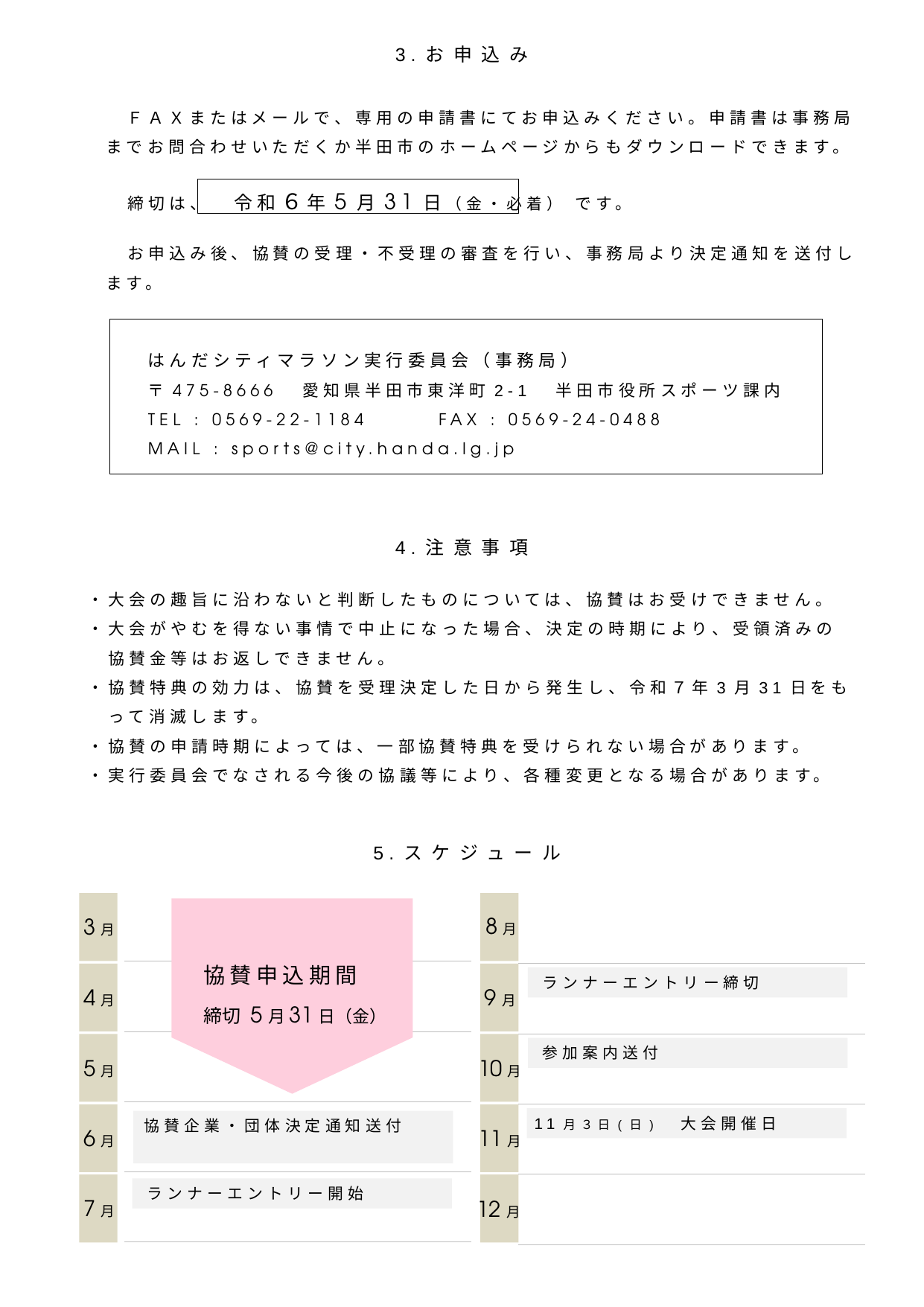

3 . お申込み
　ＦＡＸまたはメールで、専用の申請書にてお申込みください。申請書は事務局
までお問合わせいただくか半田市のホームページからもダウンロードできます。
　締切は、　令和６年5月31日（金・必着） です。
　お申込み後、協賛の受理・不受理の審査を行い、事務局より決定通知を送付し
ます。

はんだシティマラソン実行委員会（事務局）
〒475-8666　愛知県半田市東洋町2-1　半田市役所スポーツ課内
TEL : 0569-22-1184　　　FAX : 0569-24-0488
MAIL : sports@city.handa.lg.jp
4 . 注意事項
・大会の趣旨に沿わないと判断したものについては、協賛はお受けできません。
・大会がやむを得ない事情で中止になった場合、決定の時期により、受領済みの
　協賛金等はお返しできません。
・協賛特典の効力は、協賛を受理決定した日から発生し、令和７年3月31日をも
　って消滅します。
・協賛の申請時期によっては、一部協賛特典を受けられない場合があります。
・実行委員会でなされる今後の協議等により、各種変更となる場合があります。
5 . スケジュール

3月
4月
5月
6月
7月

8月
9月
10月
11月
12月
協賛申込期間
締切 5月31日（金）

ランナーエントリー締切

参加案内送付

11月３日(日)　大会開催日

協賛企業・団体決定通知送付

ランナーエントリー開始